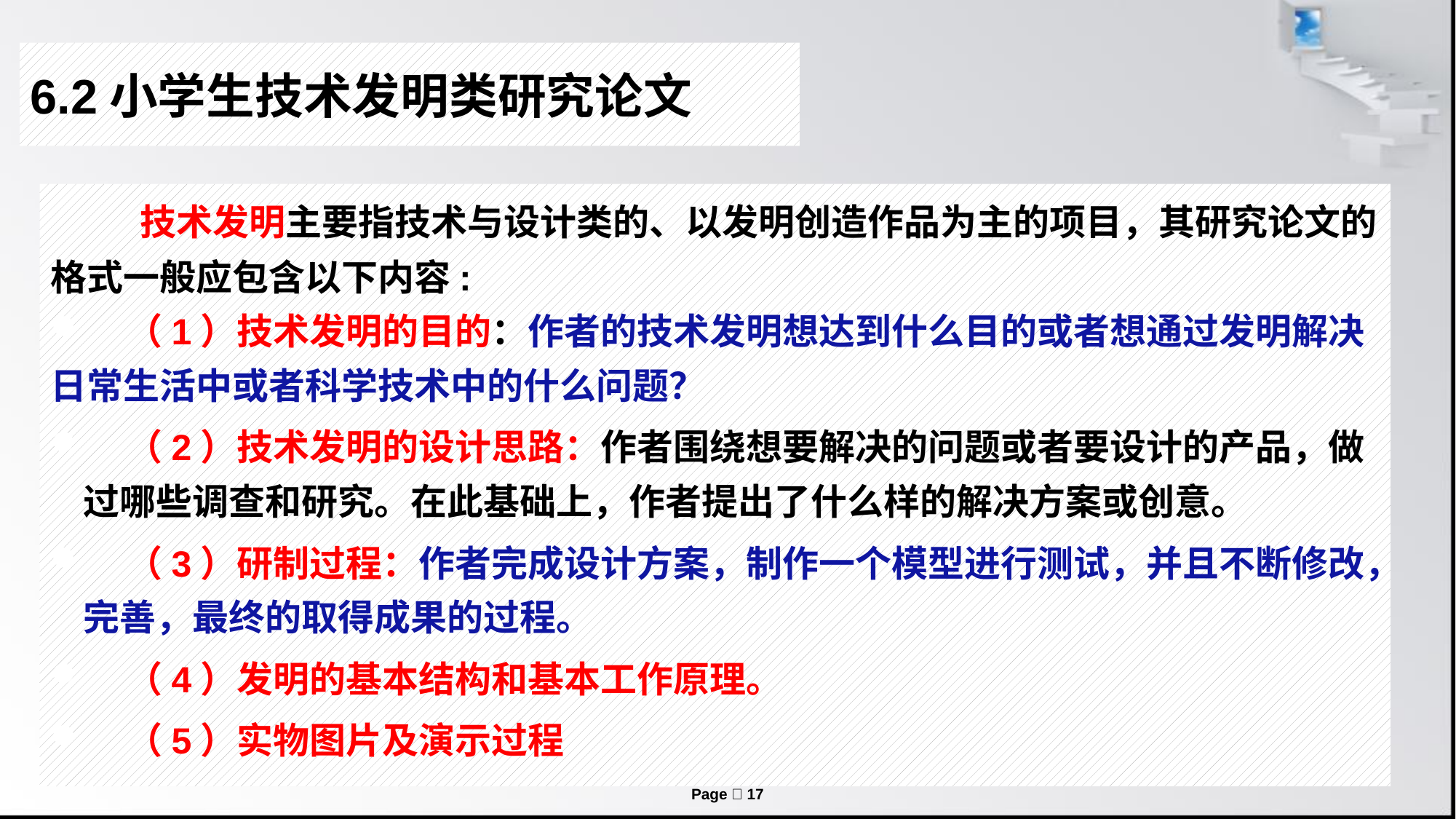

# 6.2小学生技术发明类研究论文
         技术发明主要指技术与设计类的、以发明创造作品为主的项目，其研究论文的格式一般应包含以下内容:
    （1）技术发明的目的：作者的技术发明想达到什么目的或者想通过发明解决日常生活中或者科学技术中的什么问题？
    （2）技术发明的设计思路：作者围绕想要解决的问题或者要设计的产品，做过哪些调查和研究。在此基础上，作者提出了什么样的解决方案或创意。
    （3）研制过程：作者完成设计方案，制作一个模型进行测试，并且不断修改，完善，最终的取得成果的过程。
    （4）发明的基本结构和基本工作原理。
    （5）实物图片及演示过程